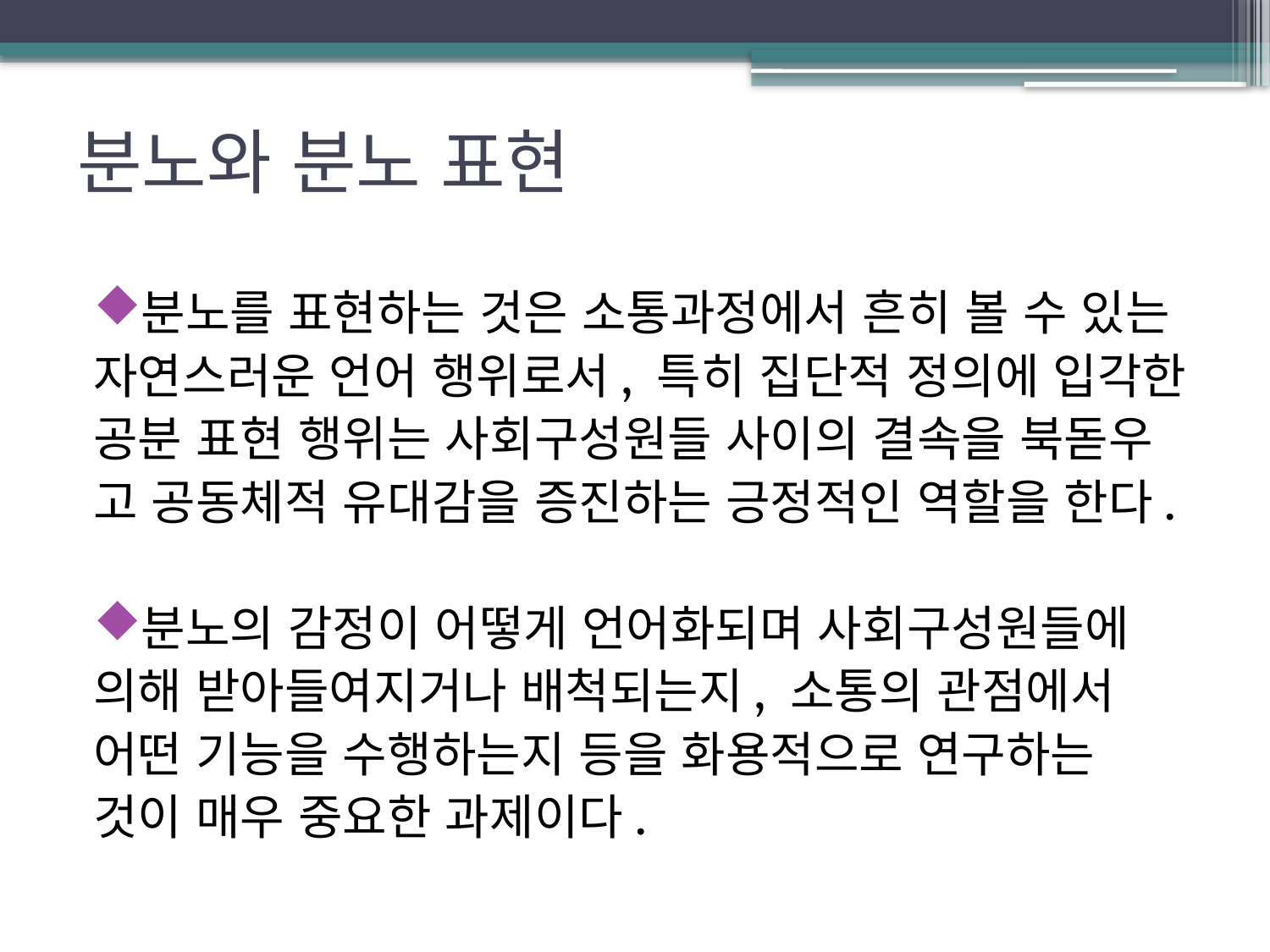

# 분노와 분노 표현
분노를 표현하는 것은 소통과정에서 흔히 볼 수 있는
자연스러운 언어 행위로서, 특히 집단적 정의에 입각한
공분 표현 행위는 사회구성원들 사이의 결속을 북돋우
고 공동체적 유대감을 증진하는 긍정적인 역할을 한다.

분노의 감정이 어떻게 언어화되며 사회구성원들에
의해 받아들여지거나 배척되는지, 소통의 관점에서
어떤 기능을 수행하는지 등을 화용적으로 연구하는
것이 매우 중요한 과제이다.